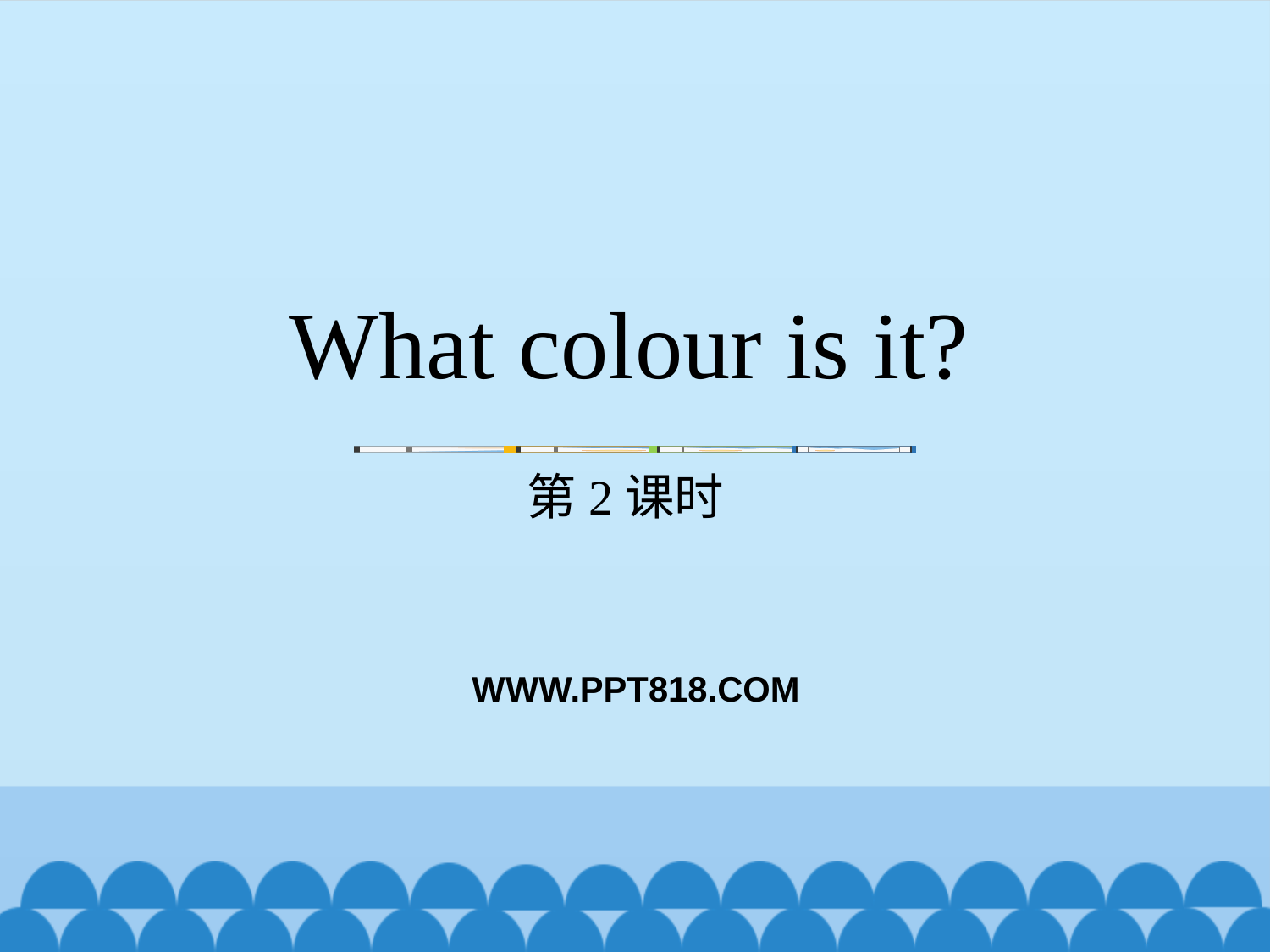

# What colour is it?

第2课时
WWW.PPT818.COM